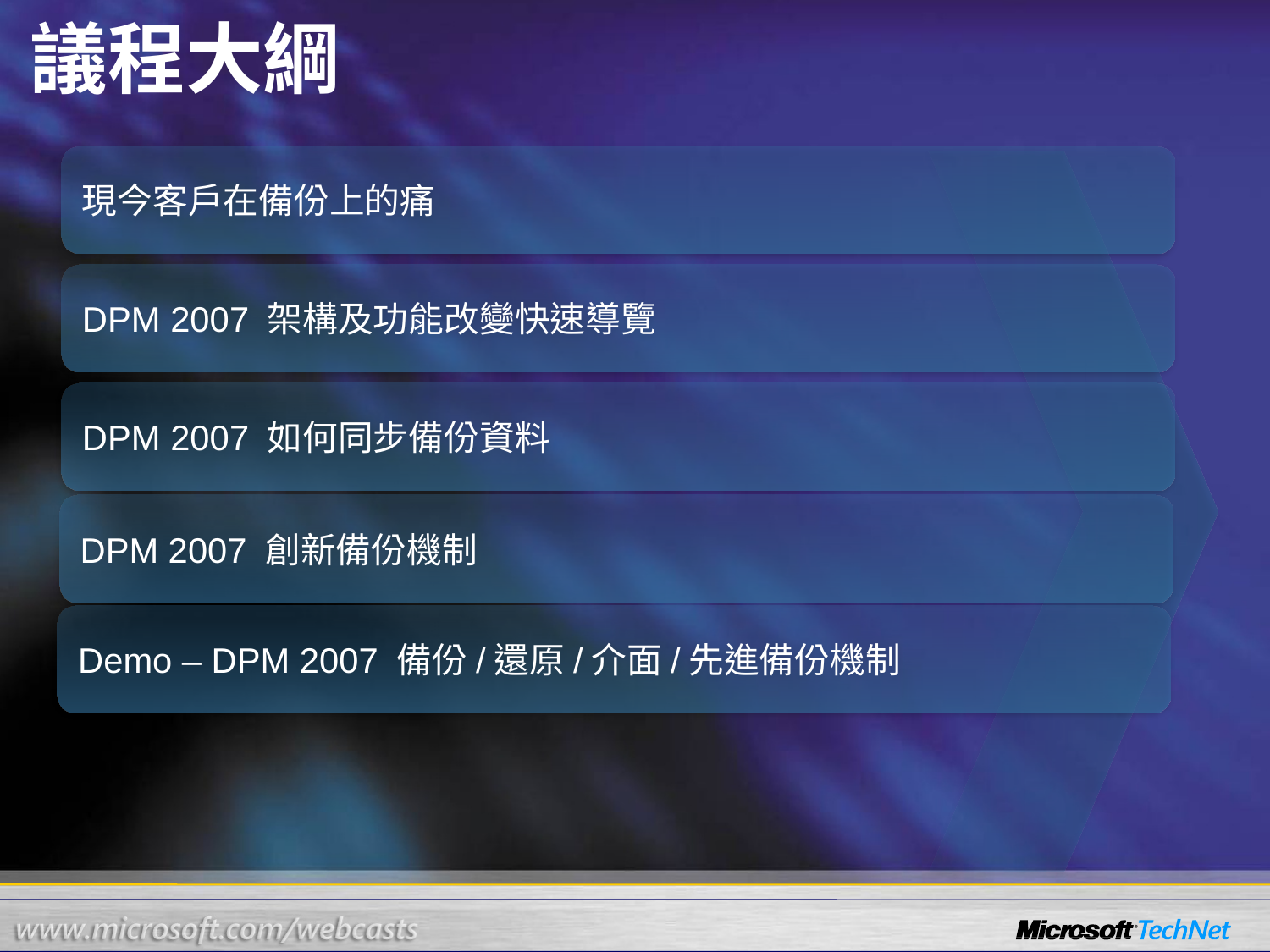

# 議程大綱
現今客戶在備份上的痛

DPM 2007 架構及功能改變快速導覽
DPM 2007 如何同步備份資料
DPM 2007 創新備份機制
Demo – DPM 2007 備份/還原/介面/先進備份機制